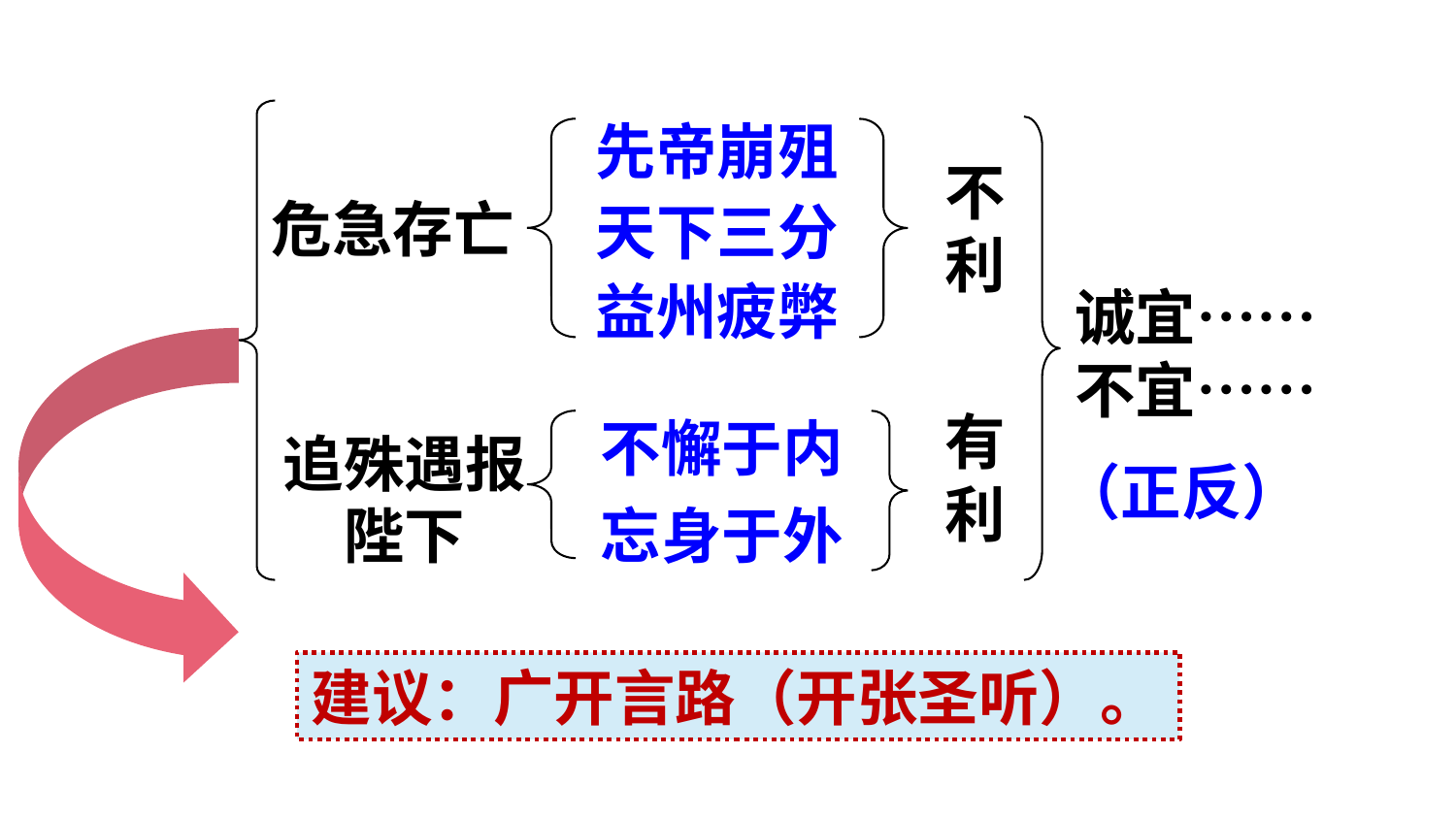

先帝崩殂
天下三分
益州疲弊

不利
危急存亡
诚宜……
不宜……

不懈于内
忘身于外
有利

追殊遇报陛下
（正反）
建议：广开言路（开张圣听）。